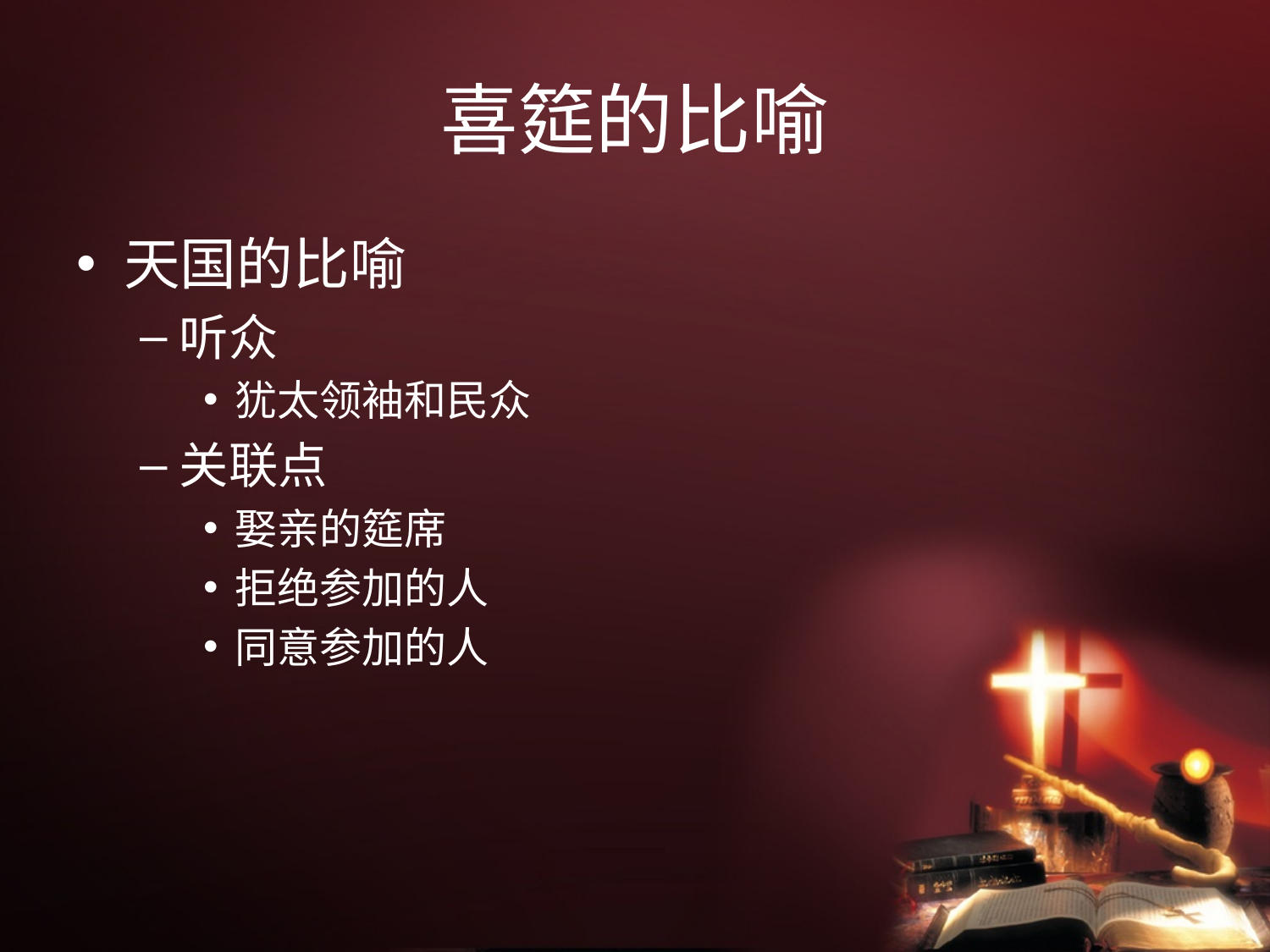

# 喜筵的比喻
天国的比喻
听众
犹太领袖和民众
关联点
娶亲的筵席
拒绝参加的人
同意参加的人